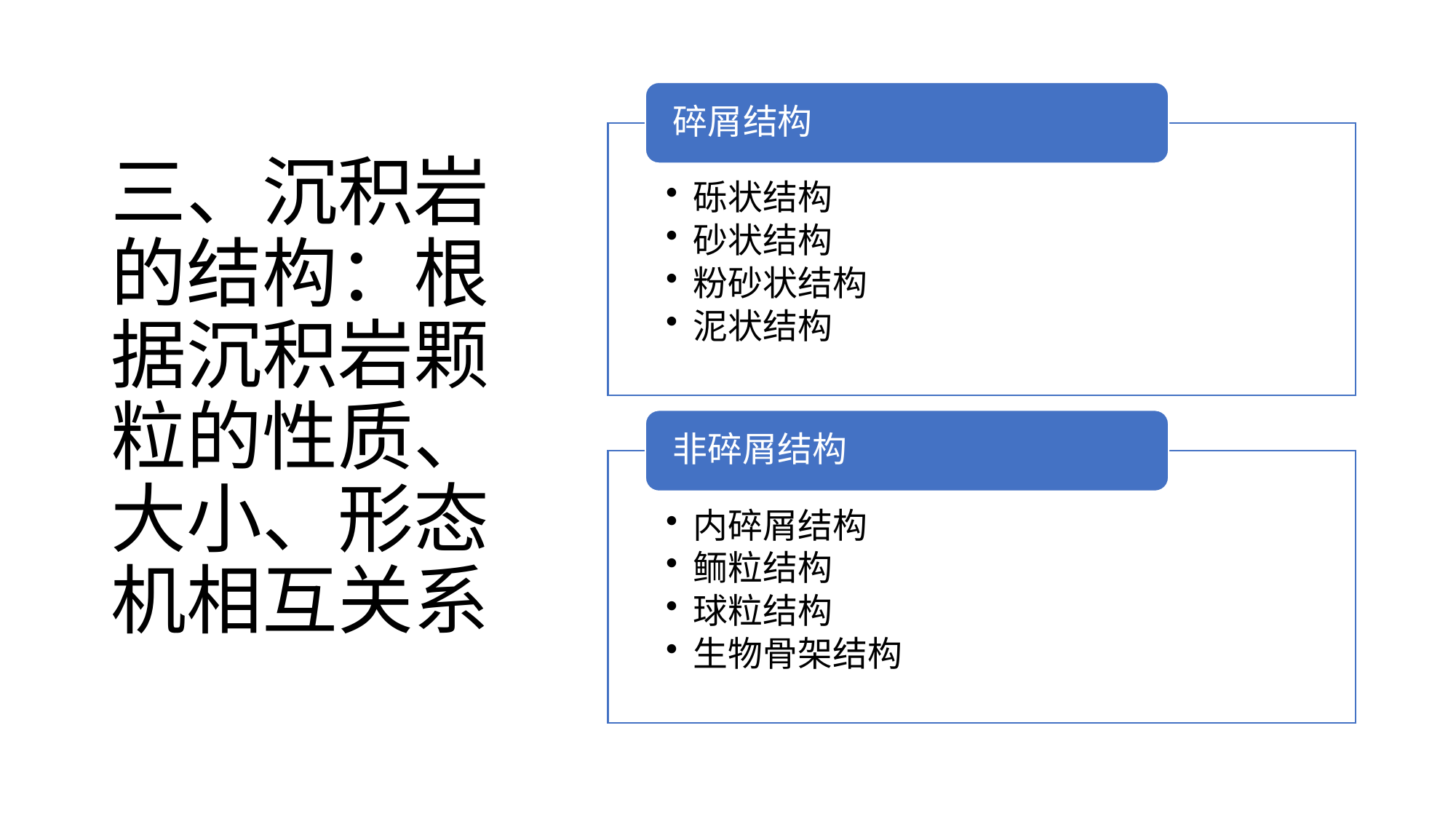

# 三、沉积岩的结构：根据沉积岩颗粒的性质、大小、形态机相互关系
砾状结构
砂状结构
粉砂状结构
泥状结构
碎屑结构
内碎屑结构
鲕粒结构
球粒结构
生物骨架结构
非碎屑结构